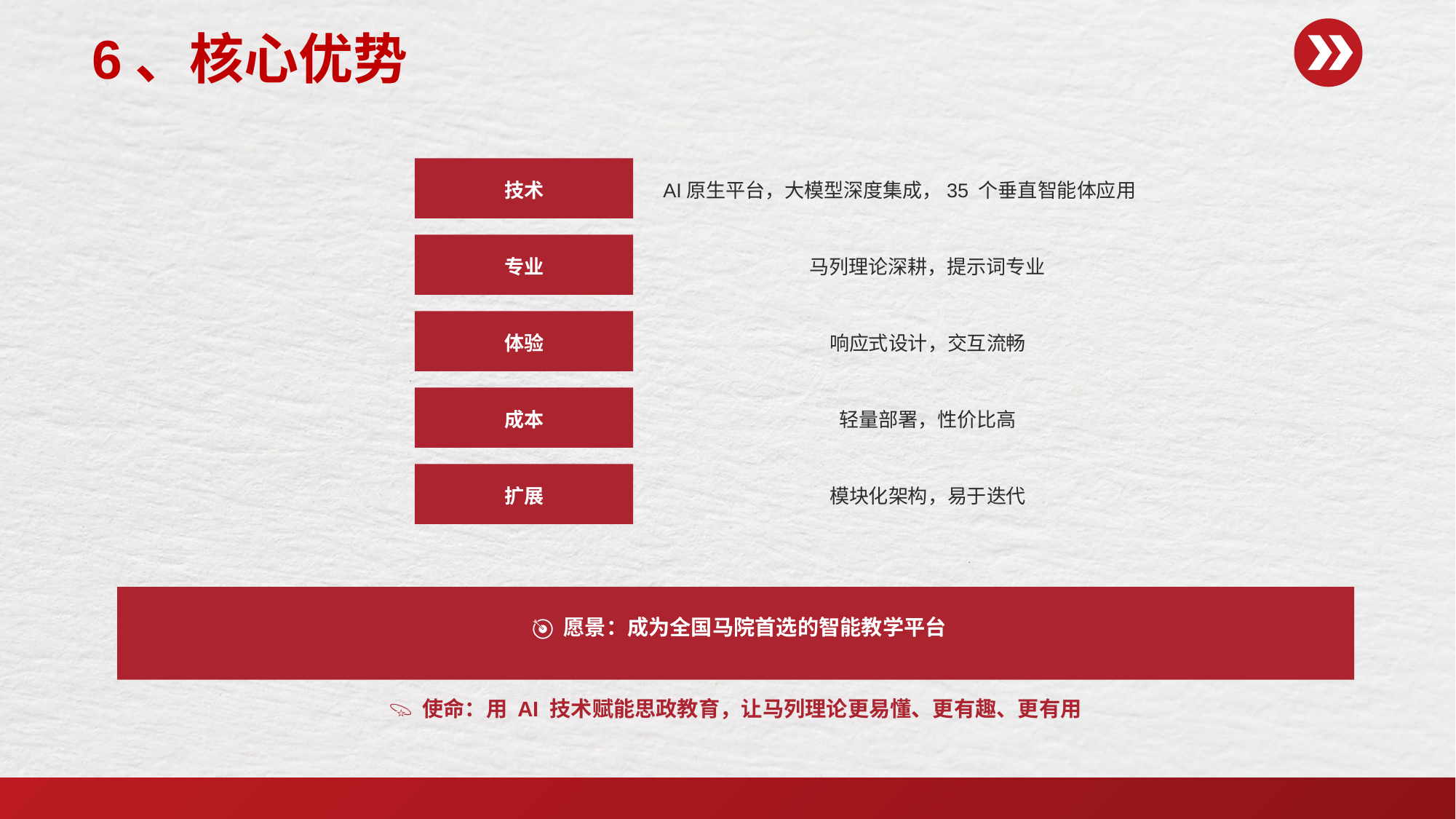

6、核心优势

技术
AI原生平台，大模型深度集成，35 个垂直智能体应用

专业
马列理论深耕，提示词专业

体验
响应式设计，交互流畅

成本
轻量部署，性价比高

扩展
模块化架构，易于迭代

🎯 愿景：成为全国马院首选的智能教学平台
💫 使命：用 AI 技术赋能思政教育，让马列理论更易懂、更有趣、更有用